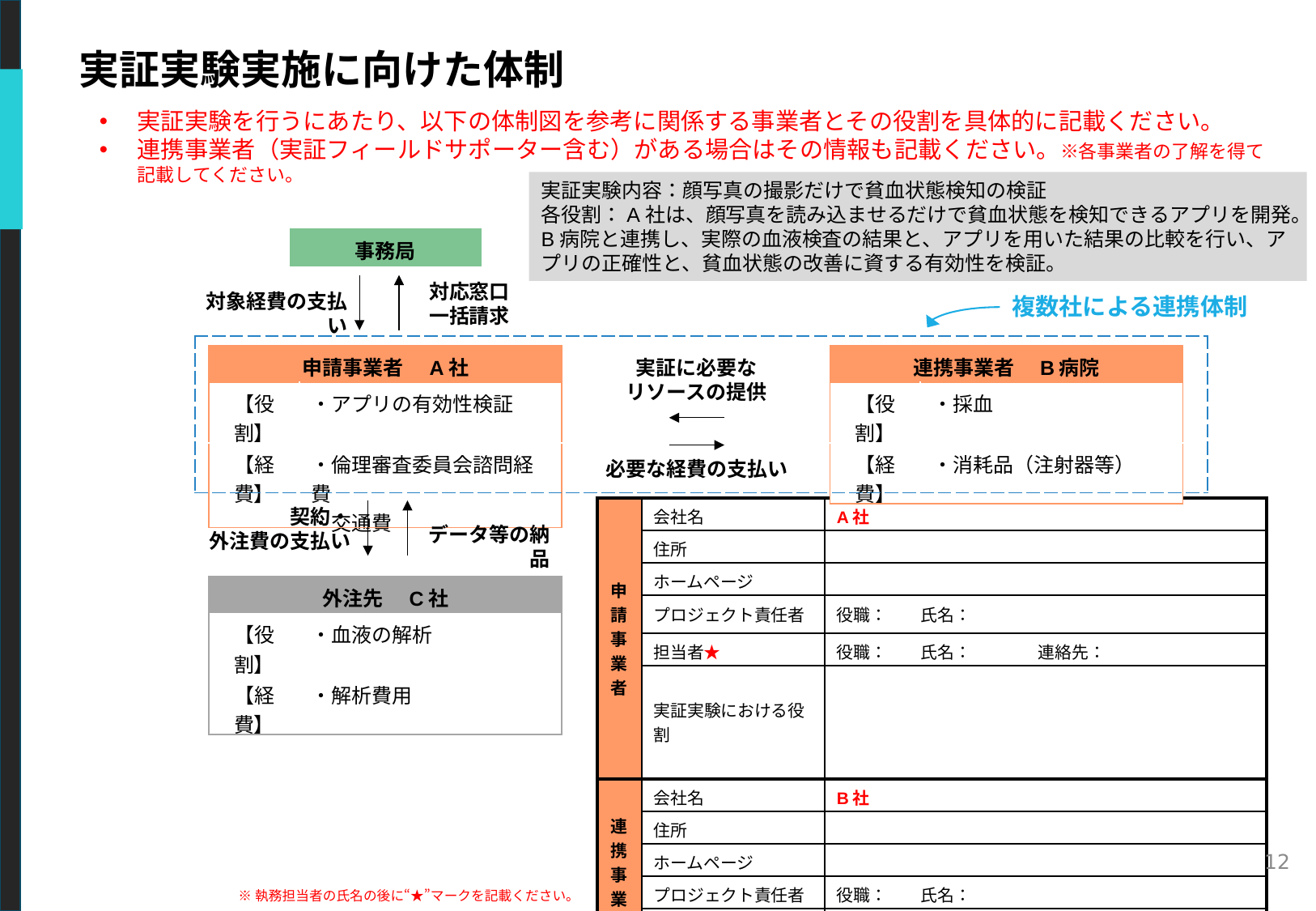

実証実験実施に向けた体制

実証実験を行うにあたり、以下の体制図を参考に関係する事業者とその役割を具体的に記載ください。
連携事業者（実証フィールドサポーター含む）がある場合はその情報も記載ください。※各事業者の了解を得て記載してください。
実証実験内容：顔写真の撮影だけで貧血状態検知の検証
各役割：A社は、顔写真を読み込ませるだけで貧血状態を検知できるアプリを開発。B病院と連携し、実際の血液検査の結果と、アプリを用いた結果の比較を行い、アプリの正確性と、貧血状態の改善に資する有効性を検証。
| 事務局 |
| --- |
対応窓口
一括請求
対象経費の支払い
複数社による連携体制

|  |
| --- |
| 申請事業者　A社 |  |
| --- | --- |
| 【役割】 | ・アプリの有効性検証 |
| 【経費】 | ・倫理審査委員会諮問経費 ・交通費 |
| 連携事業者　B病院 |  |
| --- | --- |
| 【役割】 | ・採血 |
| 【経費】 | ・消耗品（注射器等） |
実証に必要な
リソースの提供
必要な経費の支払い
| 申請事業者 | 会社名 | A社 |
| --- | --- | --- |
|  | 住所 |  |
|  | ホームページ |  |
|  | プロジェクト責任者 | 役職：　　氏名： |
|  | 担当者★ | 役職：　　氏名：　　　　連絡先： |
|  | 実証実験における役割 |  |
| 連携事業者① | 会社名 | B社 |
|  | 住所 |  |
|  | ホームページ |  |
|  | プロジェクト責任者 | 役職：　　氏名： |
|  | 担当者★ | 役職：　　氏名：　　　　連絡先： |
|  | 実証実験における役割 |  |
契約・
外注費の支払い
データ等の納品
| 外注先　C社 |  |
| --- | --- |
| 【役割】 | ・血液の解析 |
| 【経費】 | ・解析費用 |
12
※執務担当者の氏名の後に“★”マークを記載ください。
| 統括責任者 |
| --- |
| 役職： 氏名： |

会社名：　　　　　　　　　　　　　　　　　　　　　　　所属・氏名：　　　　　　　　　　　　　　　　　　　　　　　　　　連絡先：
役割等：
| プロジェクト責任者 |
| --- |
| 役職： 氏名： |
| 担当チーム |
| --- |
| 役職： 氏名：★ 役職： 氏名： 役職： 氏名： |
※執務担当者の氏名の後に“★”マーク
を記載ください。
その他アドバイザー・外注先等